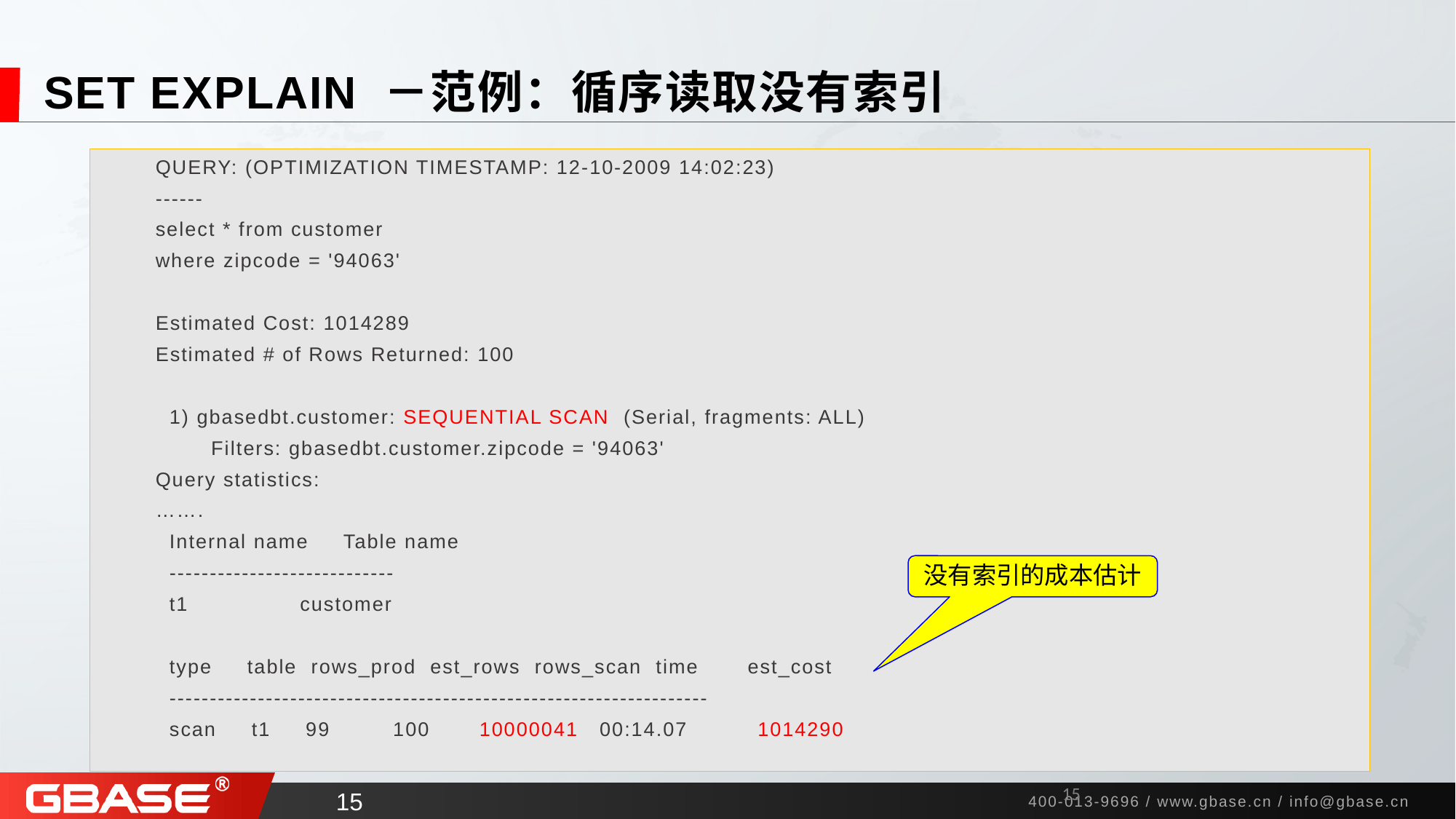

# SET EXPLAIN －范例：循序读取没有索引
QUERY: (OPTIMIZATION TIMESTAMP: 12-10-2009 14:02:23)
------
select * from customer
where zipcode = '94063'

Estimated Cost: 1014289
Estimated # of Rows Returned: 100

  1) gbasedbt.customer: SEQUENTIAL SCAN  (Serial, fragments: ALL)
        Filters: gbasedbt.customer.zipcode = '94063'
Query statistics:
…….
  Internal name     Table name
  ----------------------------
  t1                customer

  type     table  rows_prod  est_rows  rows_scan  time       est_cost
  -------------------------------------------------------------------
  scan     t1     99         100       10000041   00:14.07          1014290
没有索引的成本估计
15